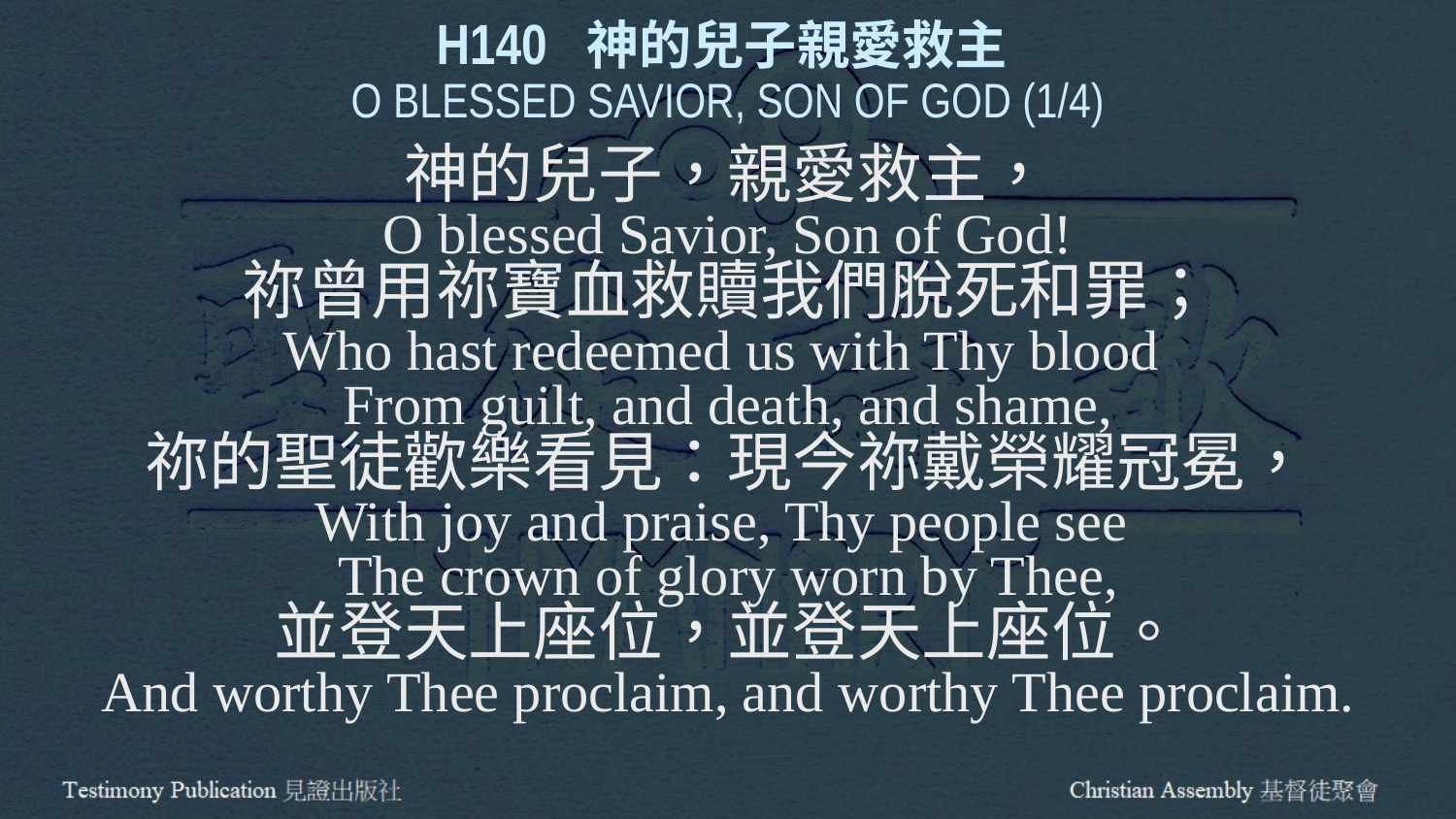

H140  神的兒子親愛救主
O BLESSED SAVIOR, SON OF GOD (1/4)
神的兒子，親愛救主，
O blessed Savior, Son of God!
祢曾用祢寶血救贖我們脫死和罪；
Who hast redeemed us with Thy blood
From guilt, and death, and shame,
祢的聖徒歡樂看見：現今祢戴榮耀冠冕，
With joy and praise, Thy people see
The crown of glory worn by Thee,
並登天上座位，並登天上座位。
And worthy Thee proclaim, and worthy Thee proclaim.